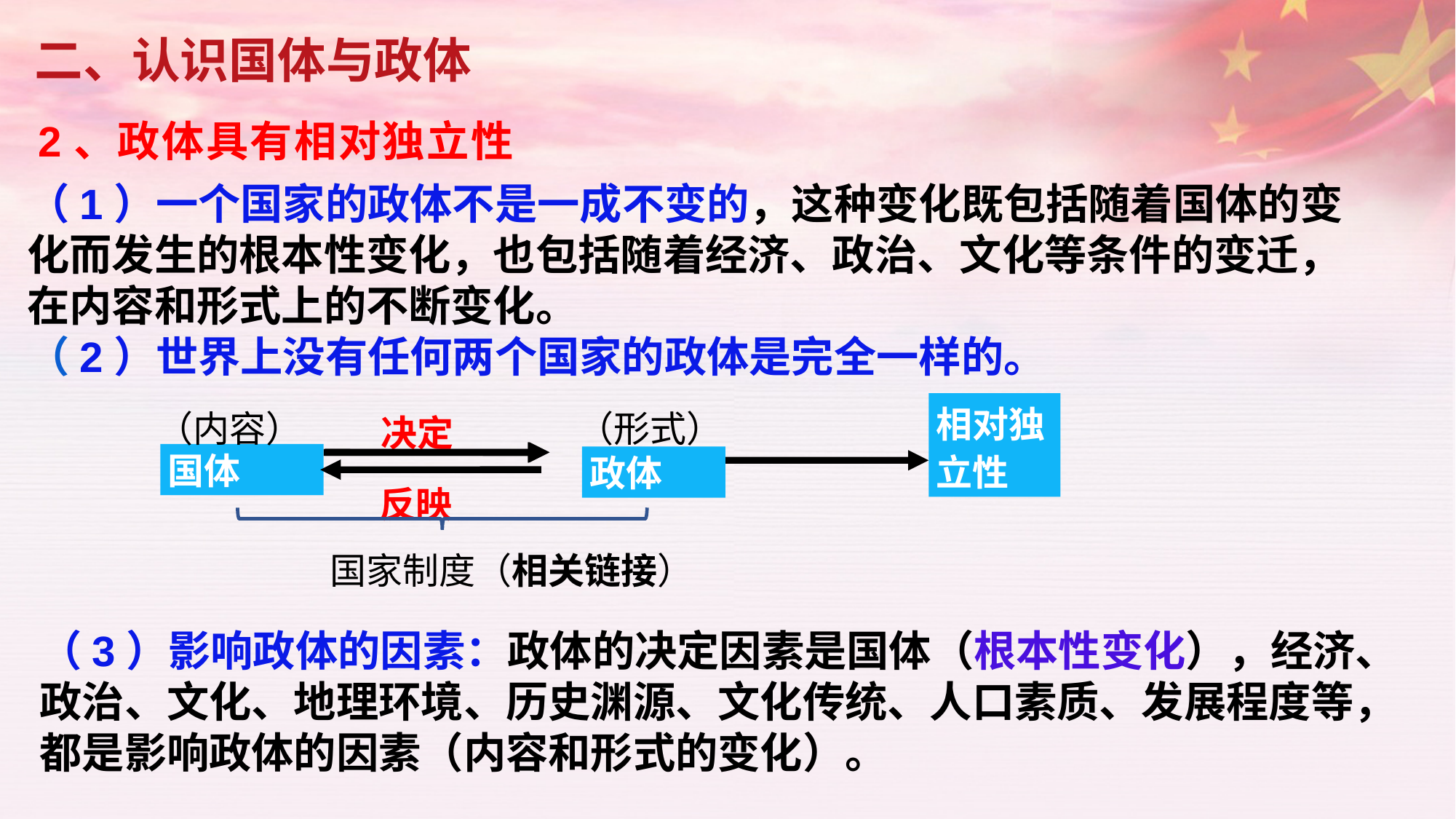

二、认识国体与政体
2、政体具有相对独立性
（1）一个国家的政体不是一成不变的，这种变化既包括随着国体的变化而发生的根本性变化，也包括随着经济、政治、文化等条件的变迁，在内容和形式上的不断变化。
（2）世界上没有任何两个国家的政体是完全一样的。

相对独立性
（内容）
（形式）
决定

国体
政体

反映
国家制度（相关链接）
（3）影响政体的因素：政体的决定因素是国体（根本性变化），经济、政治、文化、地理环境、历史渊源、文化传统、人口素质、发展程度等，都是影响政体的因素（内容和形式的变化）。